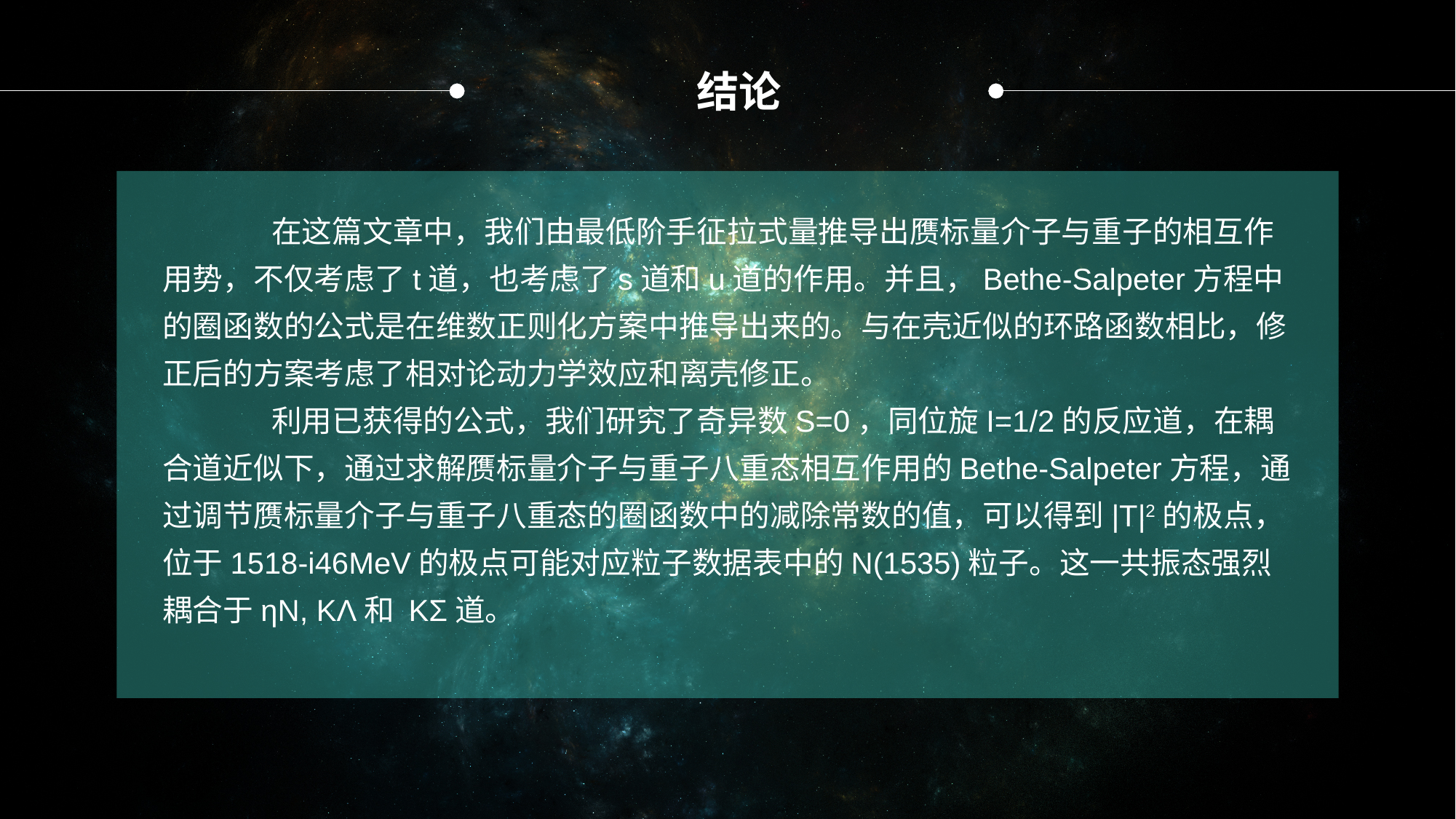

结论

	在这篇文章中，我们由最低阶手征拉式量推导出赝标量介子与重子的相互作用势，不仅考虑了t道，也考虑了s道和u道的作用。并且，Bethe-Salpeter方程中的圈函数的公式是在维数正则化方案中推导出来的。与在壳近似的环路函数相比，修正后的方案考虑了相对论动力学效应和离壳修正。
	利用已获得的公式，我们研究了奇异数S=0，同位旋I=1/2的反应道，在耦合道近似下，通过求解赝标量介子与重子八重态相互作用的Bethe-Salpeter方程，通过调节赝标量介子与重子八重态的圈函数中的减除常数的值，可以得到|T|2的极点，位于1518-i46MeV的极点可能对应粒子数据表中的N(1535)粒子。这一共振态强烈耦合于ηN, KΛ和 KΣ道。